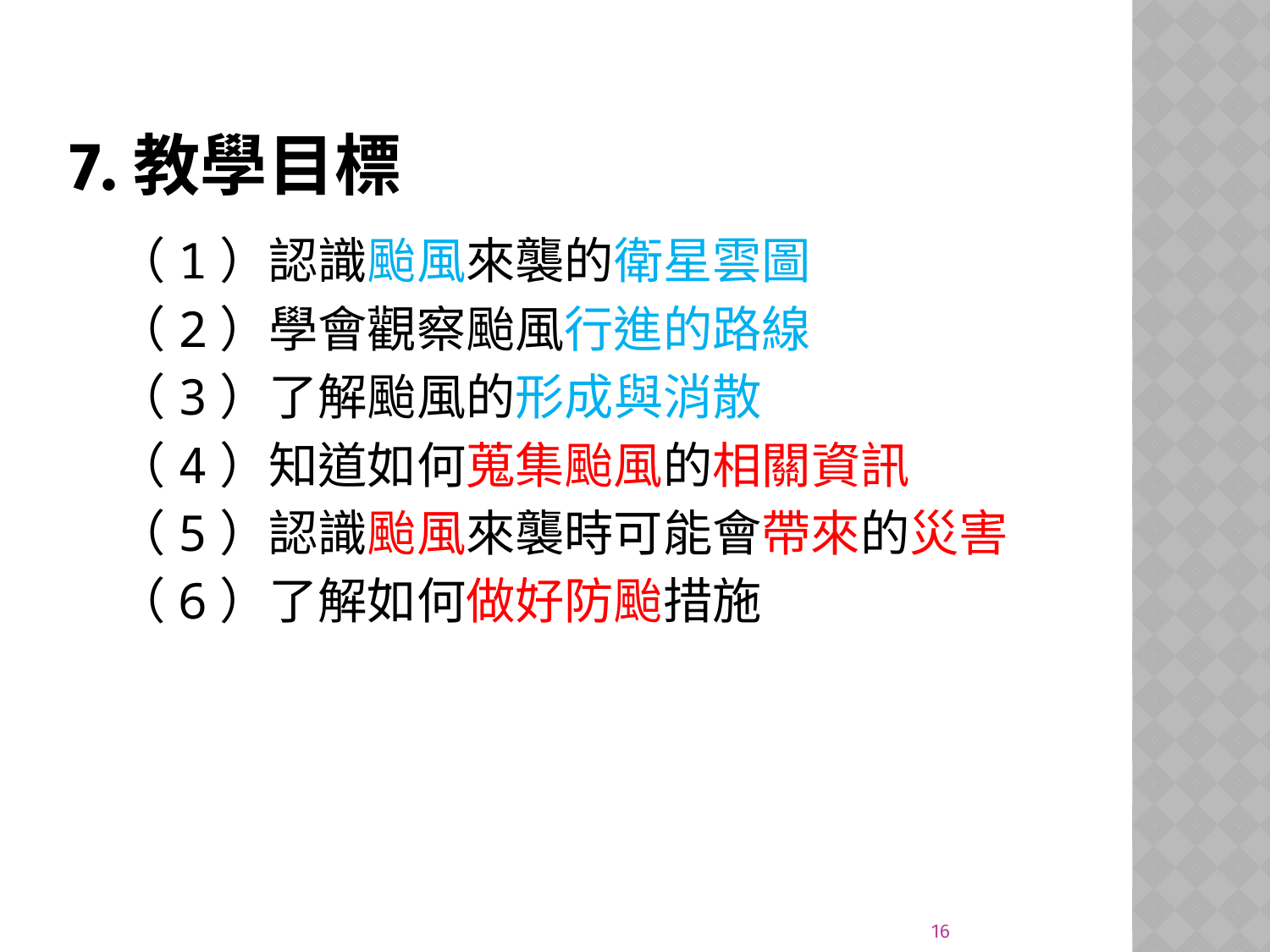

# 7.教學目標
（1）認識颱風來襲的衛星雲圖
（2）學會觀察颱風行進的路線
（3）了解颱風的形成與消散
（4）知道如何蒐集颱風的相關資訊
（5）認識颱風來襲時可能會帶來的災害
（6）了解如何做好防颱措施
16